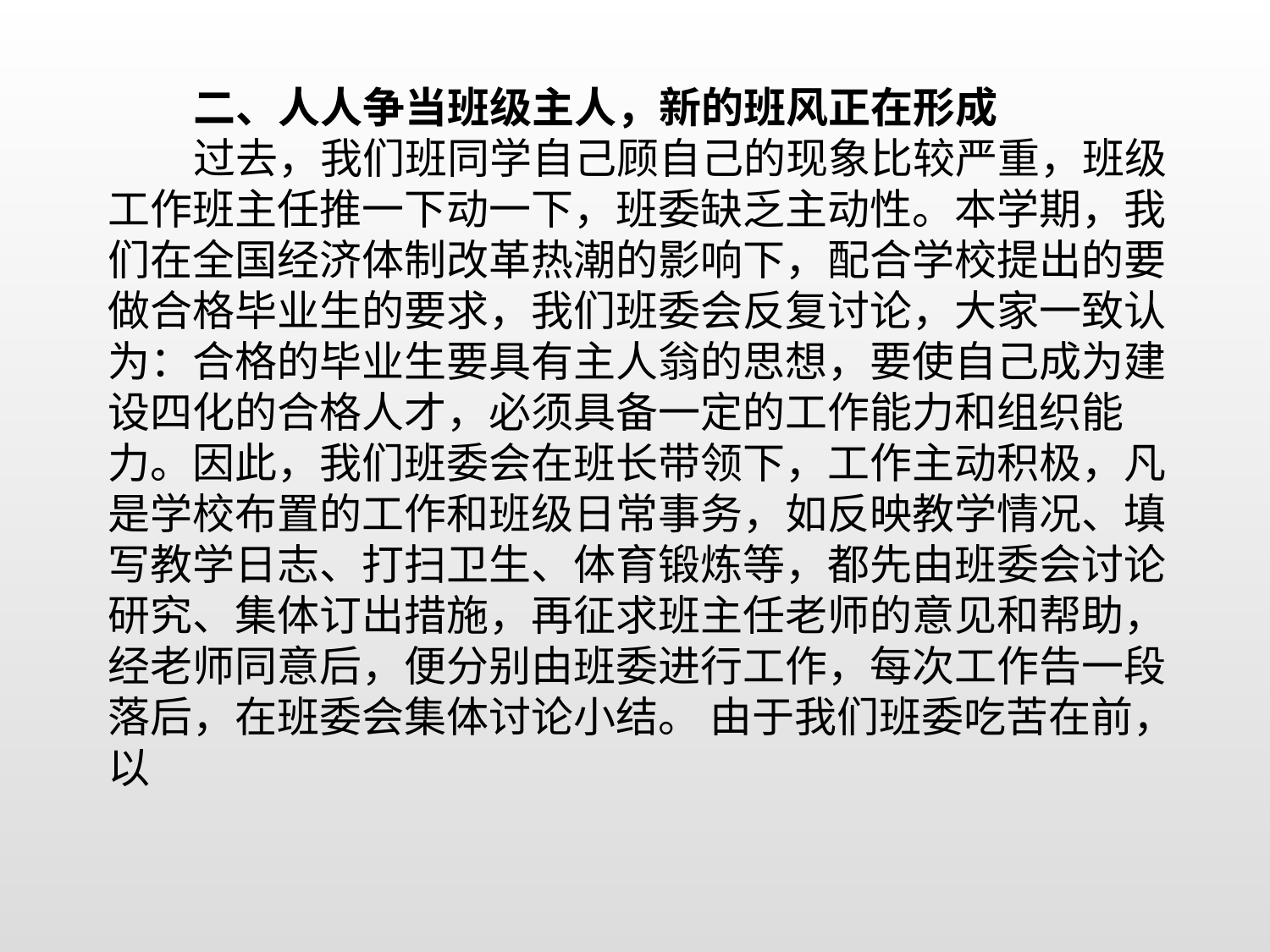

二、人人争当班级主人，新的班风正在形成
        过去，我们班同学自己顾自己的现象比较严重，班级工作班主任推一下动一下，班委缺乏主动性。本学期，我们在全国经济体制改革热潮的影响下，配合学校提出的要做合格毕业生的要求，我们班委会反复讨论，大家一致认为：合格的毕业生要具有主人翁的思想，要使自己成为建设四化的合格人才，必须具备一定的工作能力和组织能力。因此，我们班委会在班长带领下，工作主动积极，凡是学校布置的工作和班级日常事务，如反映教学情况、填写教学日志、打扫卫生、体育锻炼等，都先由班委会讨论研究、集体订出措施，再征求班主任老师的意见和帮助，经老师同意后，便分别由班委进行工作，每次工作告一段落后，在班委会集体讨论小结。 由于我们班委吃苦在前，以